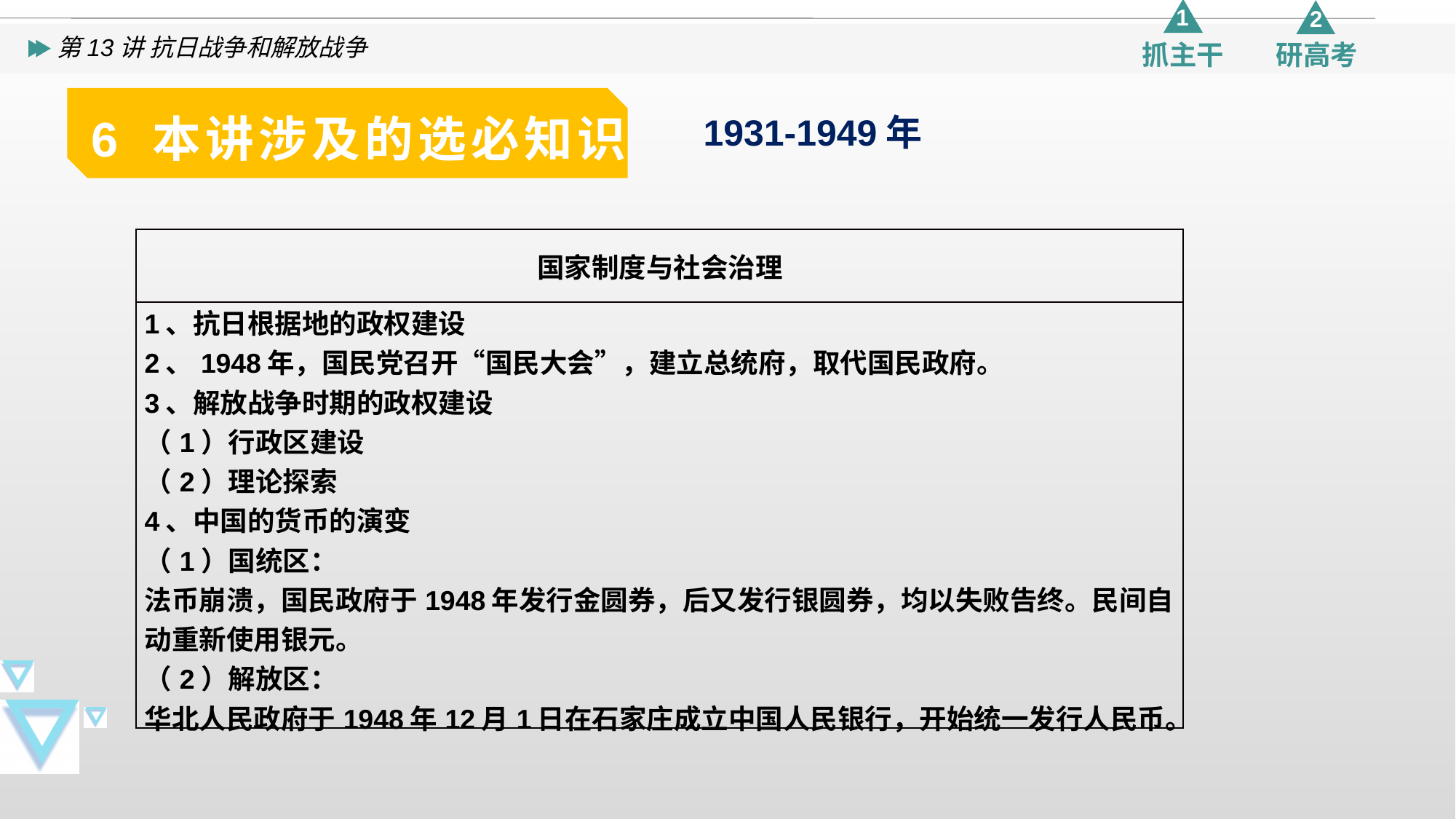

6 本讲涉及的选必知识
1931-1949年
| 国家制度与社会治理 |
| --- |
| 1、抗日根据地的政权建设 2、1948年，国民党召开“国民大会”，建立总统府，取代国民政府。 3、解放战争时期的政权建设 （1）行政区建设 （2）理论探索 4、中国的货币的演变 （1）国统区： 法币崩溃，国民政府于1948年发行金圆券，后又发行银圆券，均以失败告终。民间自动重新使用银元。 （2）解放区： 华北人民政府于1948年12月1日在石家庄成立中国人民银行，开始统一发行人民币。 |